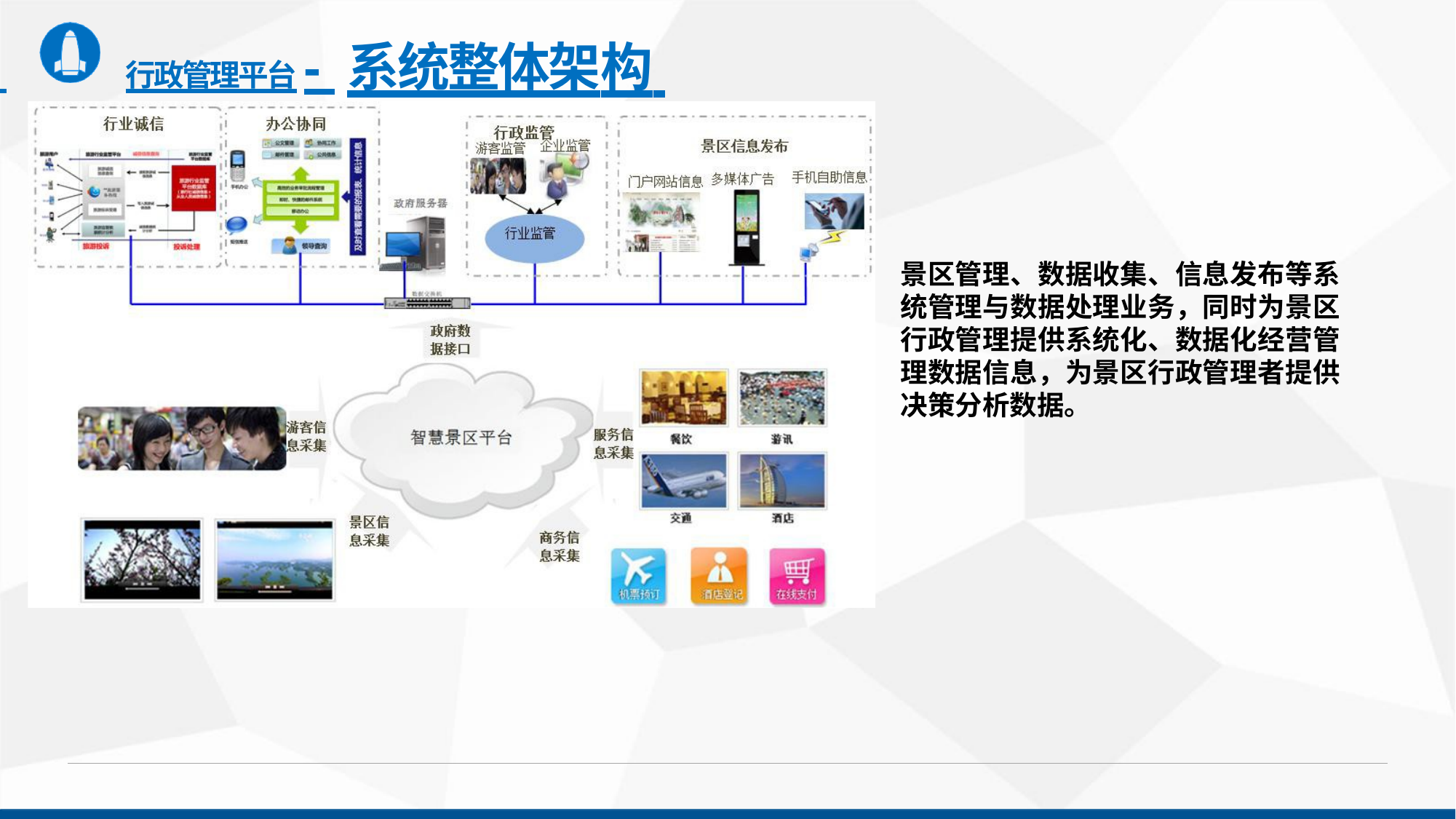

# 行政管理平台- 系统整体架构

景区管理、数据收集、信息发布等系 统管理与数据处理业务，同时为景区 行政管理提供系统化、数据化经营管 理数据信息，为景区行政管理者提供 决策分析数据。